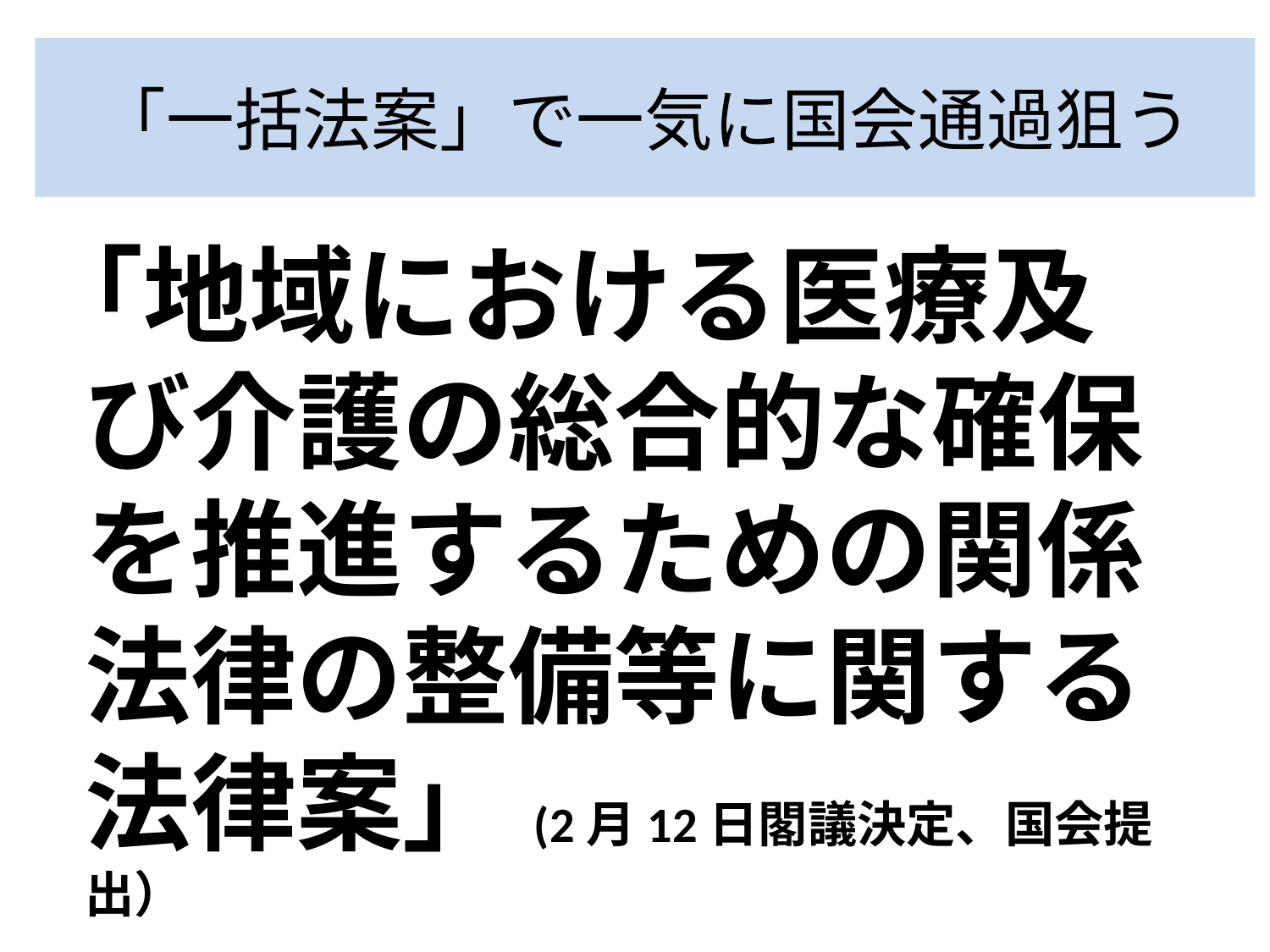

# 「一括法案」で一気に国会通過狙う
「地域における医療及び介護の総合的な確保を推進するための関係法律の整備等に関する法律案」(2月12日閣議決定、国会提出）